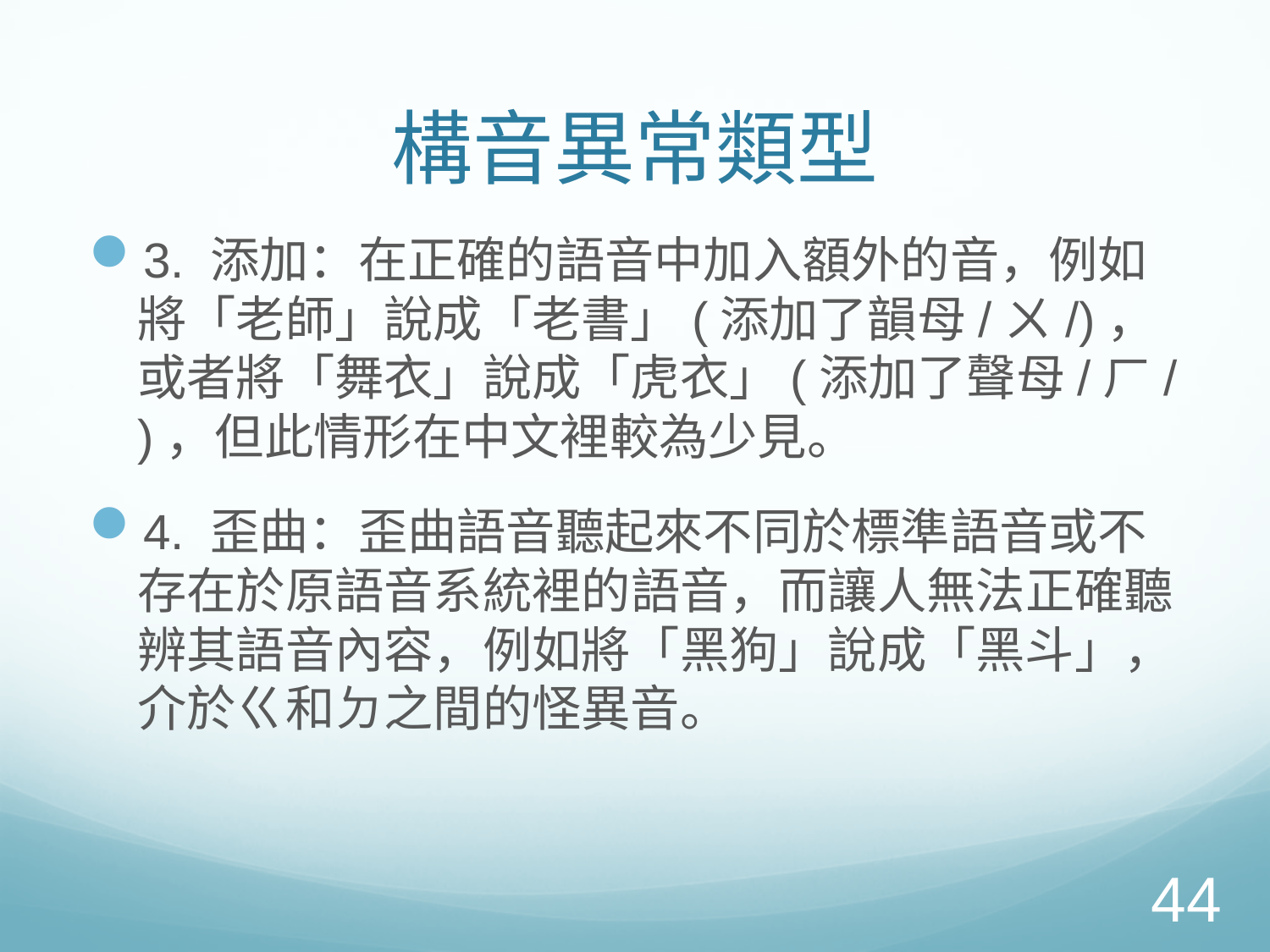

# 構音異常類型
3. 添加：在正確的語音中加入額外的音，例如將「老師」說成「老書」(添加了韻母/ㄨ/)，或者將「舞衣」說成「虎衣」(添加了聲母/ㄏ/)，但此情形在中文裡較為少見。
4. 歪曲：歪曲語音聽起來不同於標準語音或不存在於原語音系統裡的語音，而讓人無法正確聽辨其語音內容，例如將「黑狗」說成「黑斗」，介於ㄍ和ㄉ之間的怪異音。
44